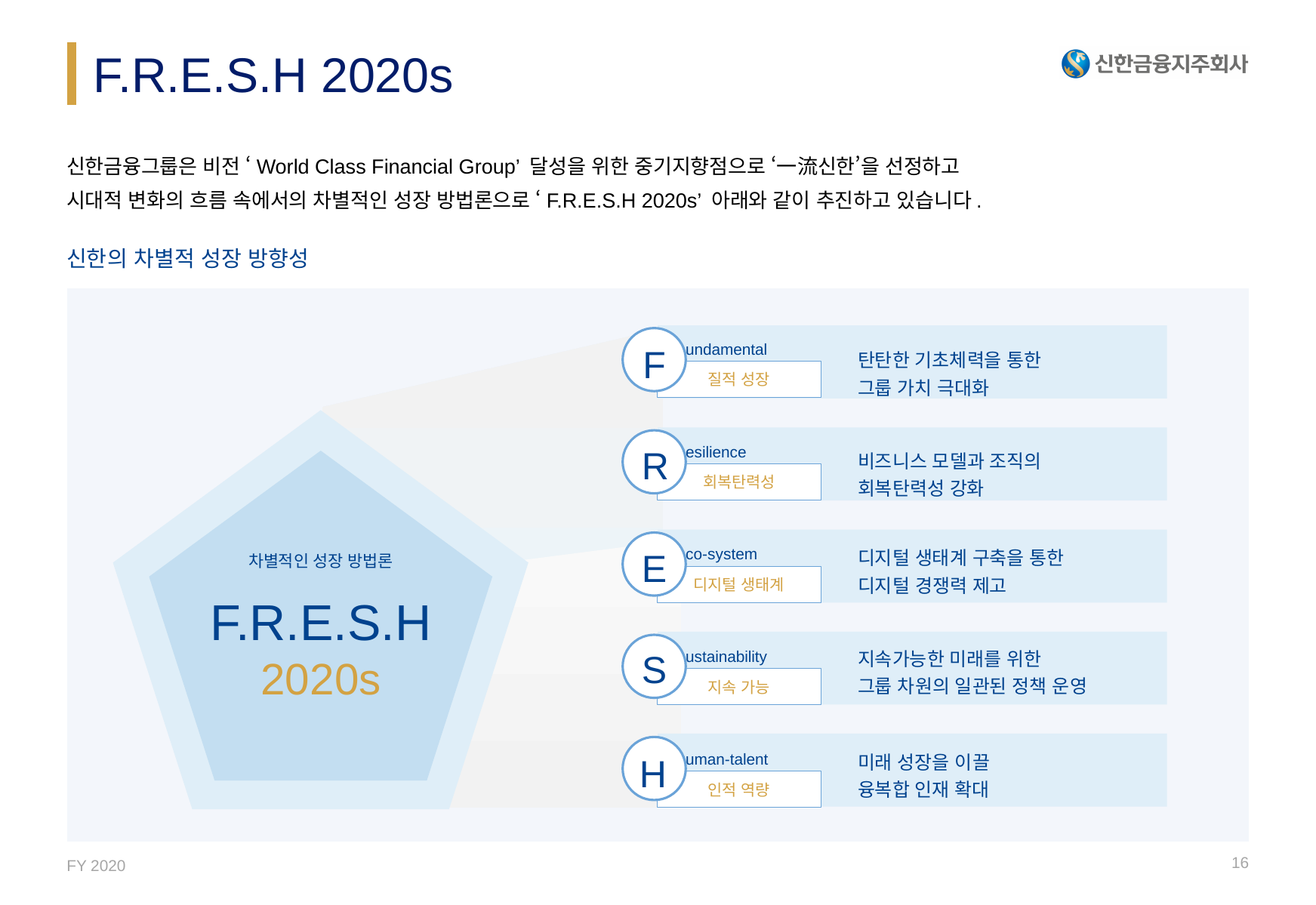

업데이트 완료
# F.R.E.S.H 2020s
신한금융그룹은 비전 ‘World Class Financial Group’ 달성을 위한 중기지향점으로 ‘一流신한’을 선정하고
시대적 변화의 흐름 속에서의 차별적인 성장 방법론으로 ‘F.R.E.S.H 2020s’ 아래와 같이 추진하고 있습니다.
신한의 차별적 성장 방향성
|  |
| --- |

F

| 탄탄한 기초체력을 통한 그룹 가치 극대화 |
| --- |
| 비즈니스 모델과 조직의 회복탄력성 강화 |
| 디지털 생태계 구축을 통한 디지털 경쟁력 제고 |
| 지속가능한 미래를 위한 그룹 차원의 일관된 정책 운영 |
| 미래 성장을 이끌 융복합 인재 확대 |
undamental
질적 성장

R
esilience

회복탄력성

E
co-system

차별적인 성장 방법론

F.R.E.S.H
2020s
디지털 생태계

S
ustainability
지속 가능

H
uman-talent
인적 역량
16
FY 2020